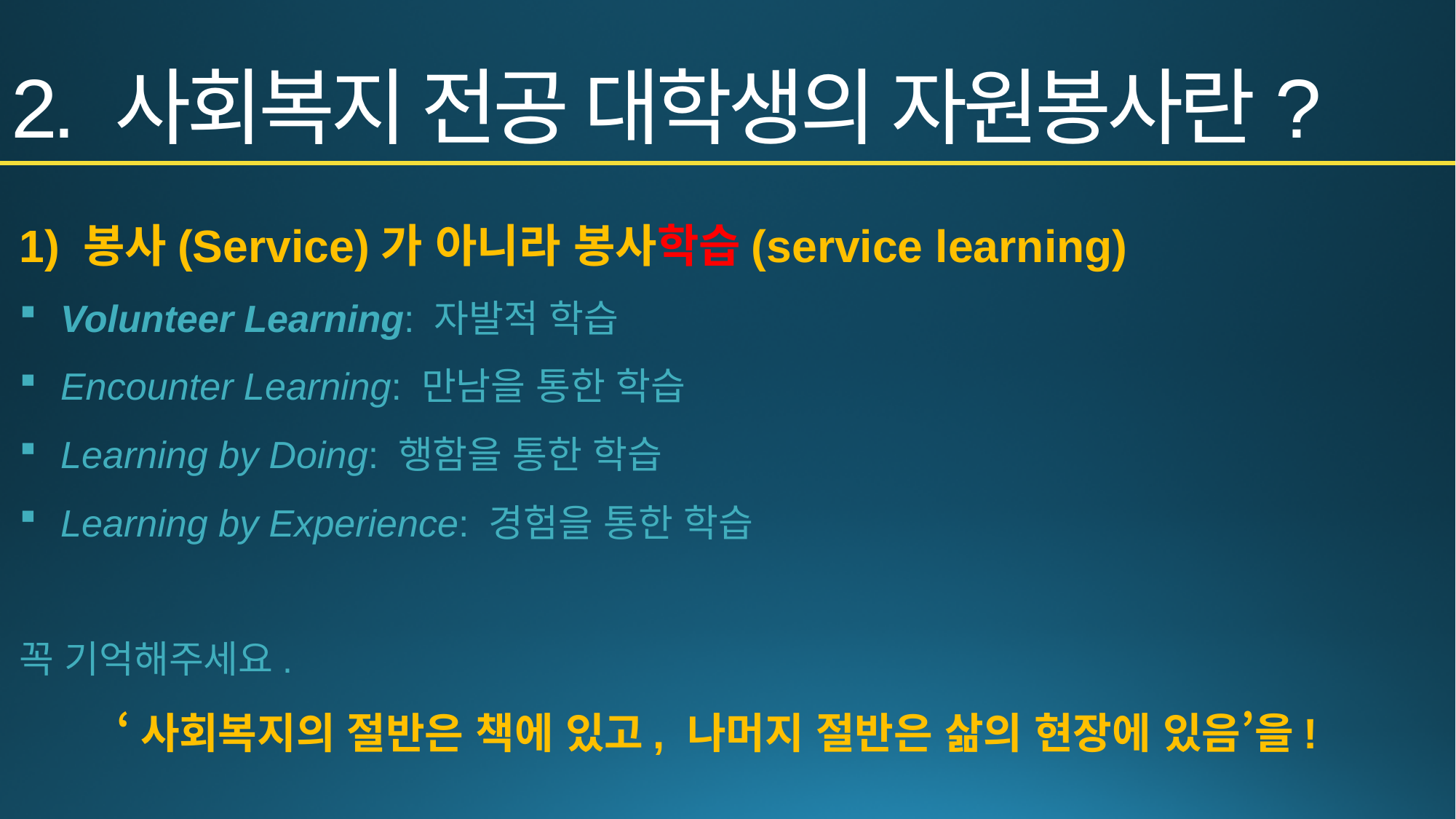

# 2. 사회복지 전공 대학생의 자원봉사란?
1) 봉사(Service)가 아니라 봉사학습(service learning)
Volunteer Learning: 자발적 학습
Encounter Learning: 만남을 통한 학습
Learning by Doing: 행함을 통한 학습
Learning by Experience: 경험을 통한 학습

꼭 기억해주세요.
‘사회복지의 절반은 책에 있고, 나머지 절반은 삶의 현장에 있음’을!